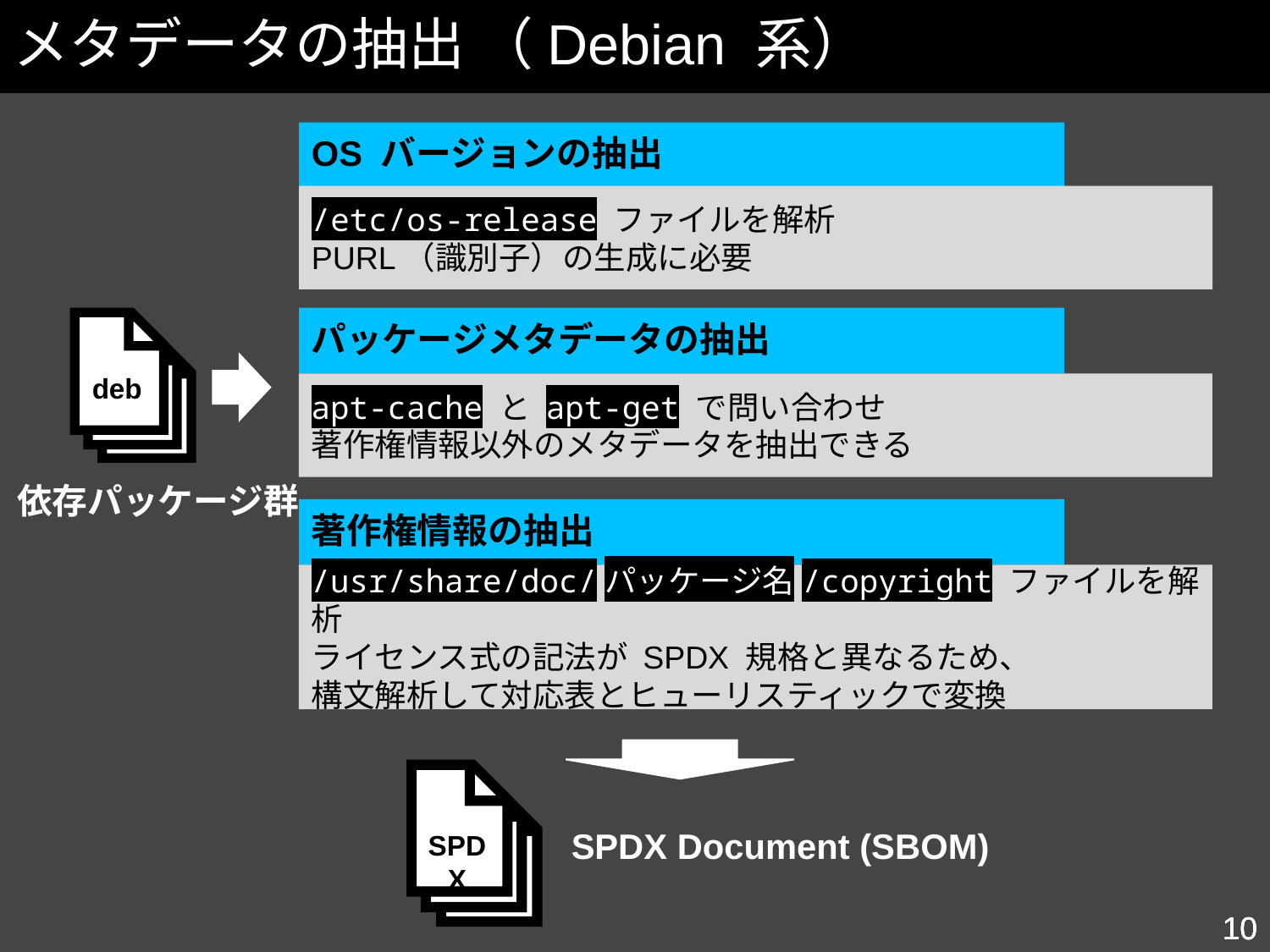

# メタデータの抽出 （Debian 系）
OS バージョンの抽出
/etc/os-release ファイルを解析
PURL（識別子）の生成に必要

deb
パッケージメタデータの抽出

apt-cache と apt-get で問い合わせ
著作権情報以外のメタデータを抽出できる
依存パッケージ群
著作権情報の抽出
/usr/share/doc/パッケージ名/copyright ファイルを解析
ライセンス式の記法が SPDX 規格と異なるため、
構文解析して対応表とヒューリスティックで変換

SPDX
SPDX Document (SBOM)